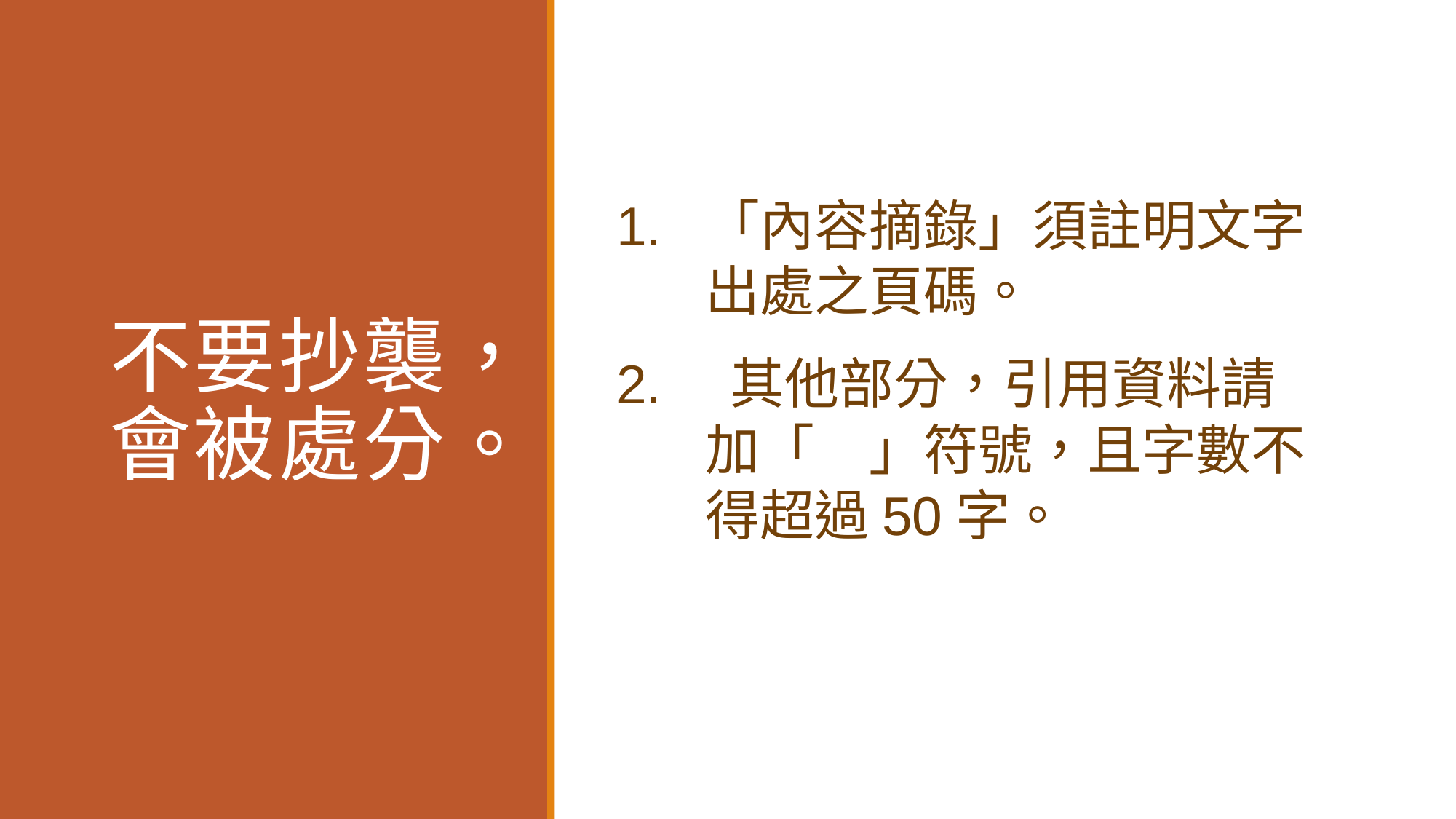

不要抄襲，會被處分。
「內容摘錄」須註明文字出處之頁碼。
 其他部分，引用資料請加「　」符號，且字數不得超過50字。